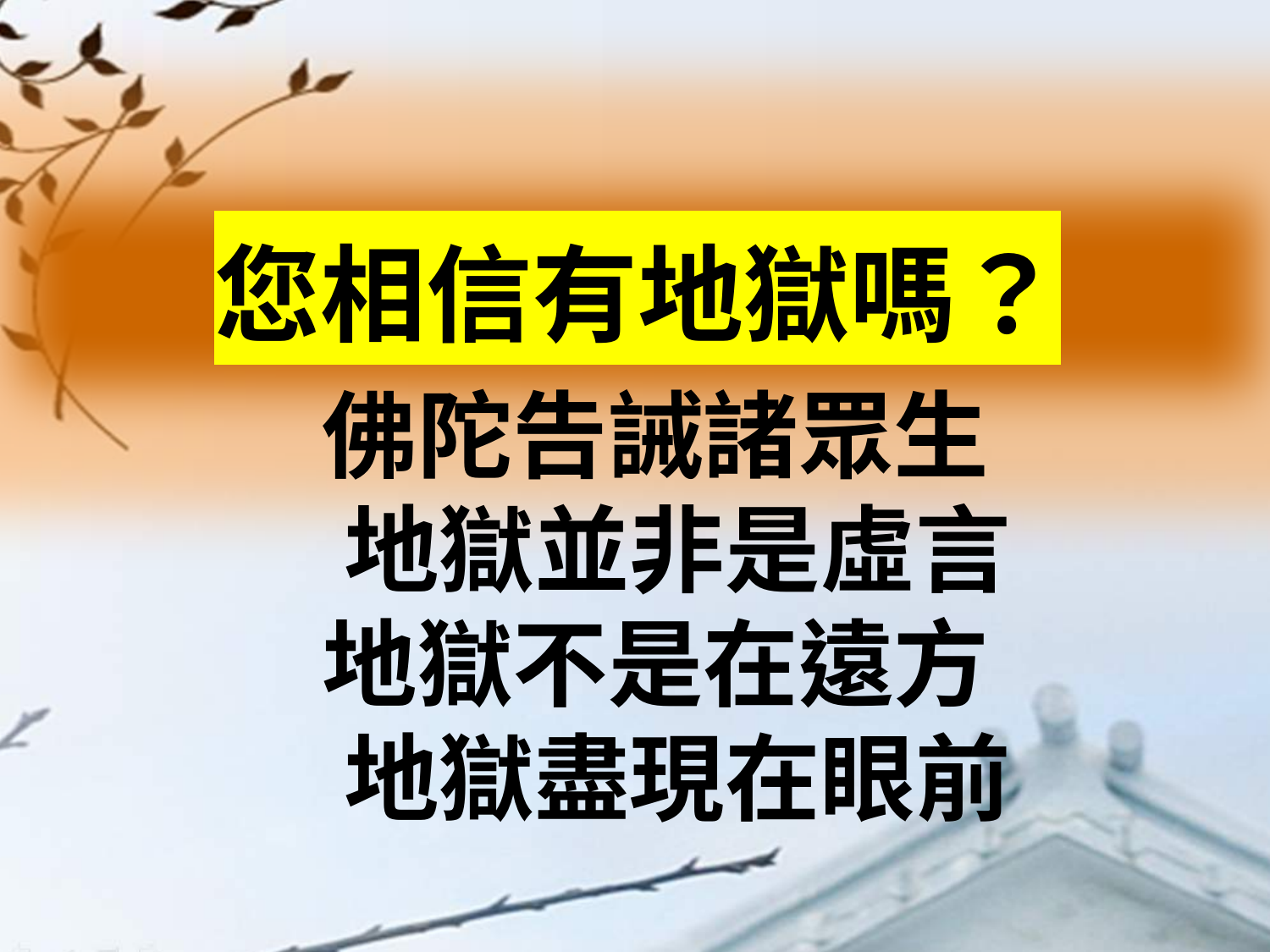

您相信有地獄嗎？
佛陀告誡諸眾生
地獄並非是虛言
地獄不是在遠方
地獄盡現在眼前